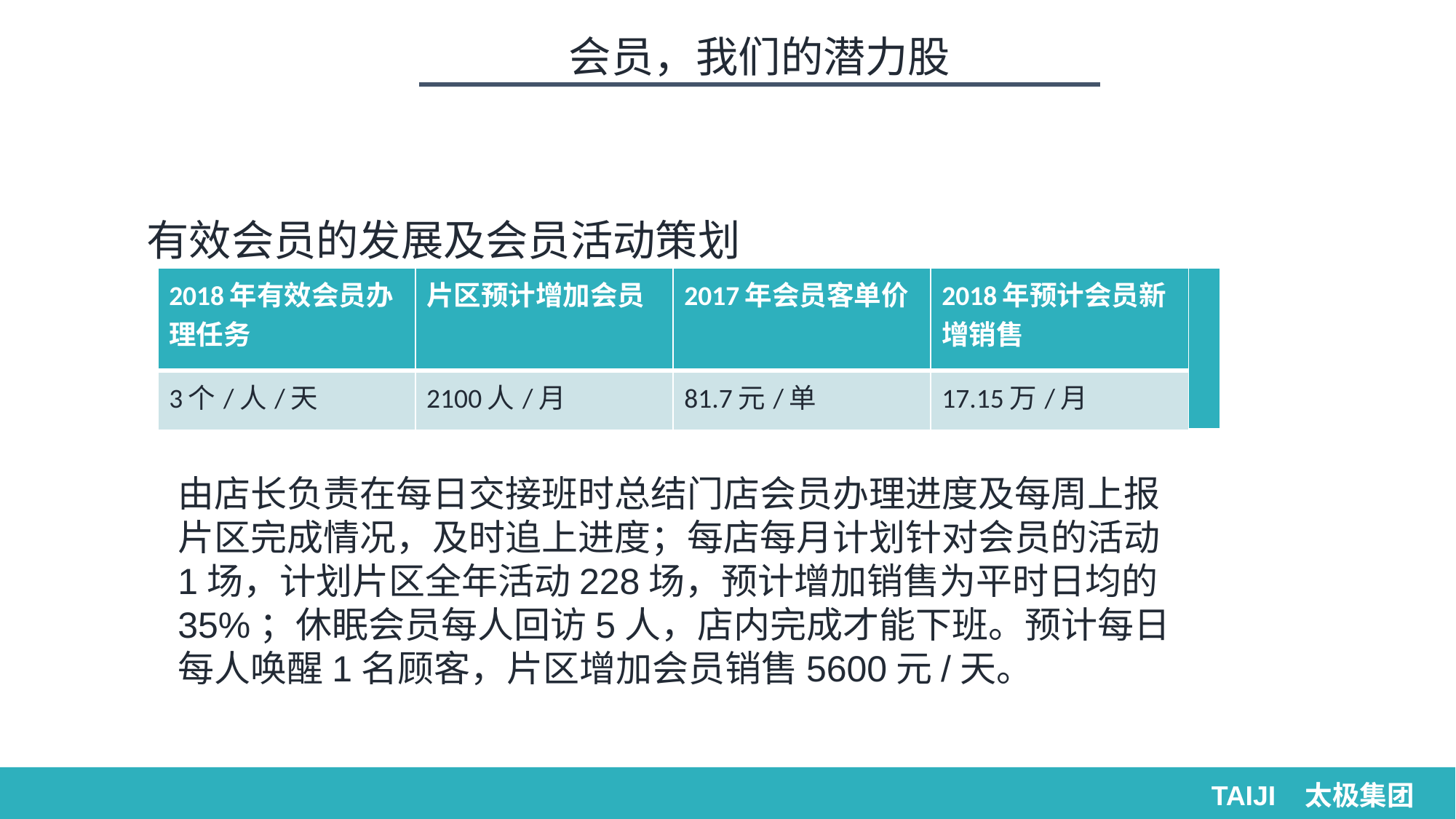

会员，我们的潜力股

   有效会员的发展及会员活动策划
| 2018年有效会员办理任务 | 片区预计增加会员 | 2017年会员客单价 | 2018年预计会员新增销售 |  |
| --- | --- | --- | --- | --- |
| 3个/人/天 | 2100人/月 | 81.7元/单 | 17.15万/月 |  |

由店长负责在每日交接班时总结门店会员办理进度及每周上报片区完成情况，及时追上进度；每店每月计划针对会员的活动1场，计划片区全年活动228场，预计增加销售为平时日均的35%；休眠会员每人回访5人，店内完成才能下班。预计每日每人唤醒1名顾客，片区增加会员销售5600元/天。

TAIJI   太极集团